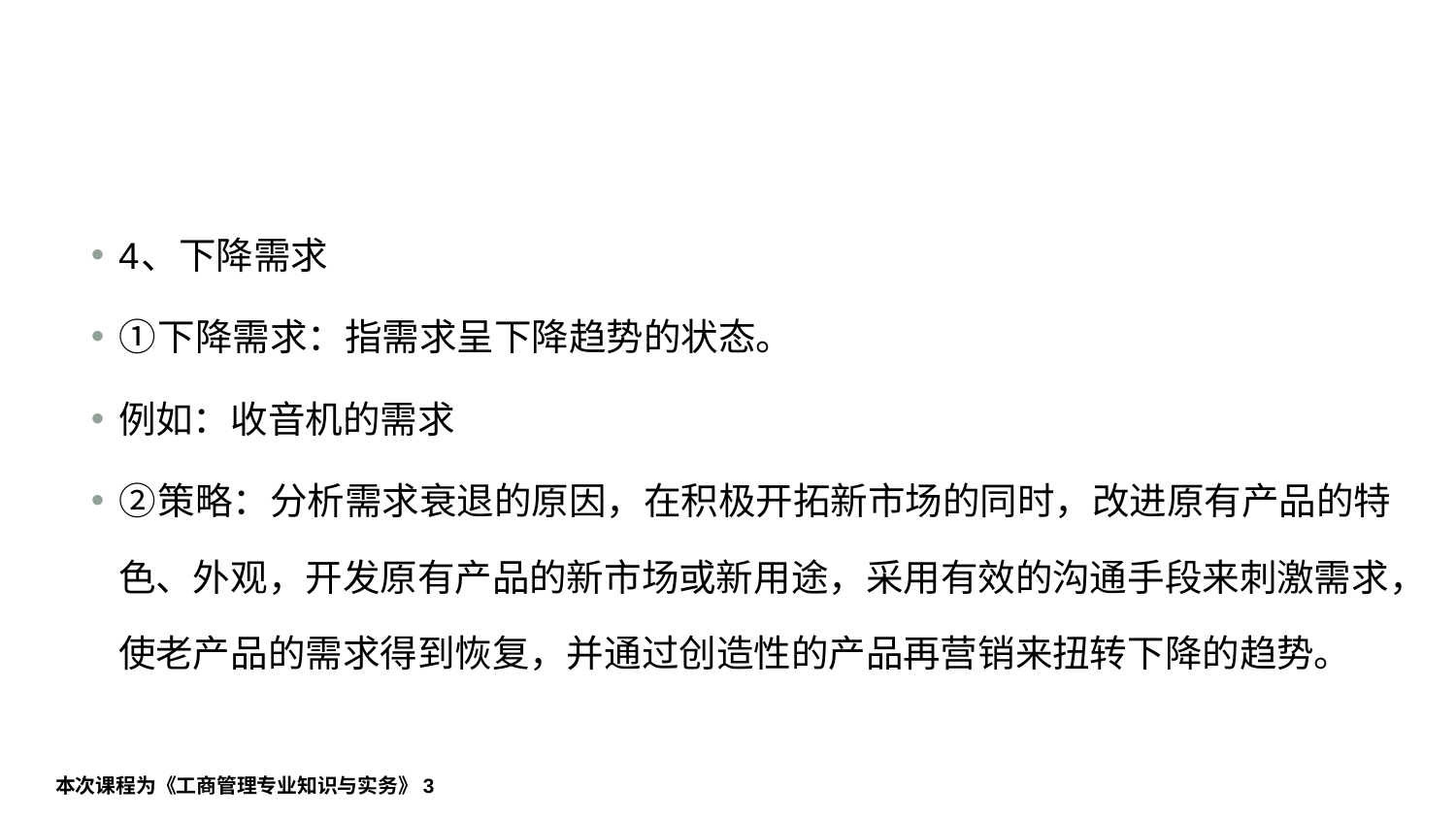

#

4、下降需求
①下降需求：指需求呈下降趋势的状态。
例如：收音机的需求
②策略：分析需求衰退的原因，在积极开拓新市场的同时，改进原有产品的特色、外观，开发原有产品的新市场或新用途，采用有效的沟通手段来刺激需求，使老产品的需求得到恢复，并通过创造性的产品再营销来扭转下降的趋势。